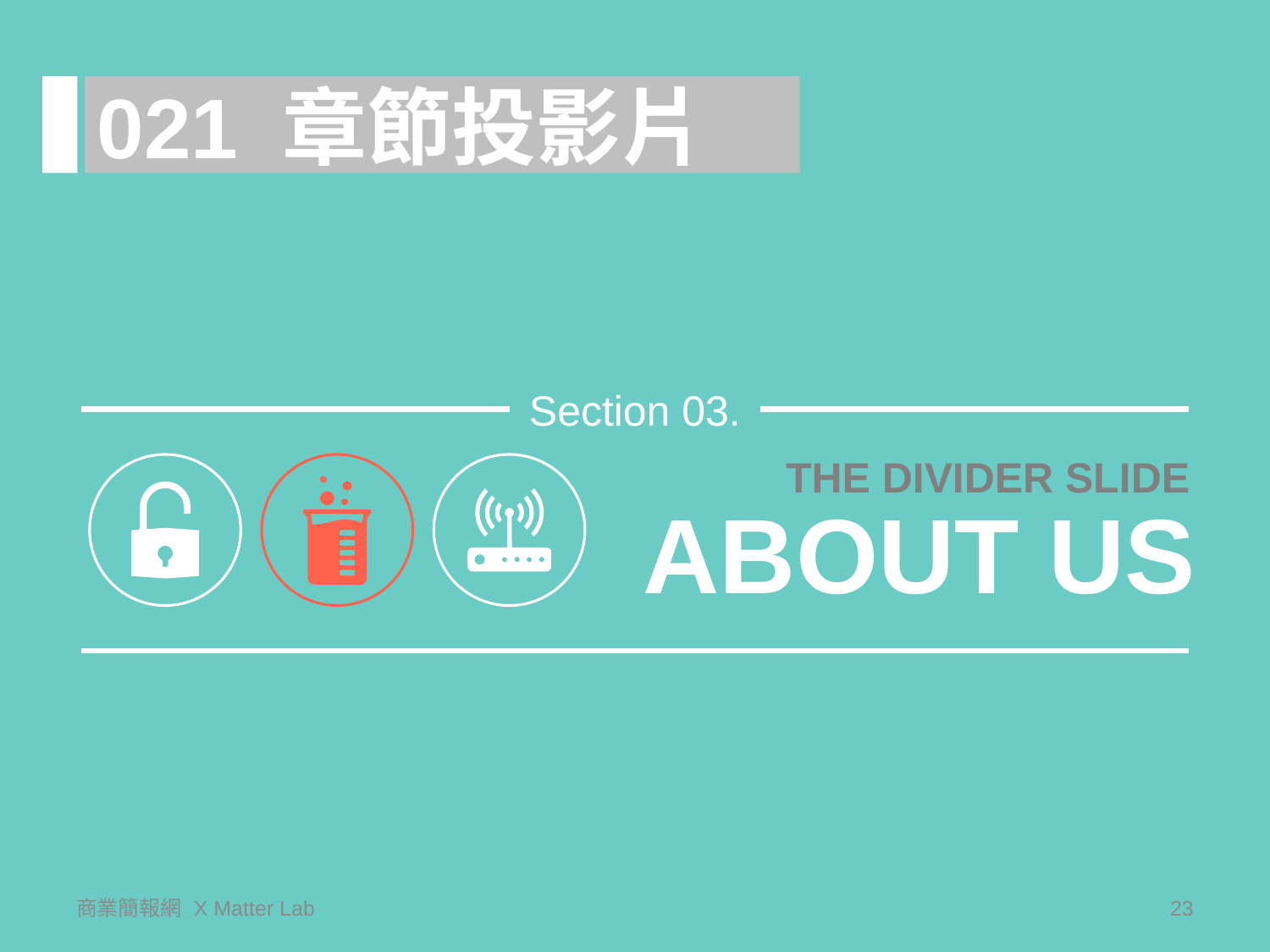

021 章節投影片
Section 03.
THE DIVIDER SLIDE

ABOUT US

商業簡報網 X Matter Lab
23